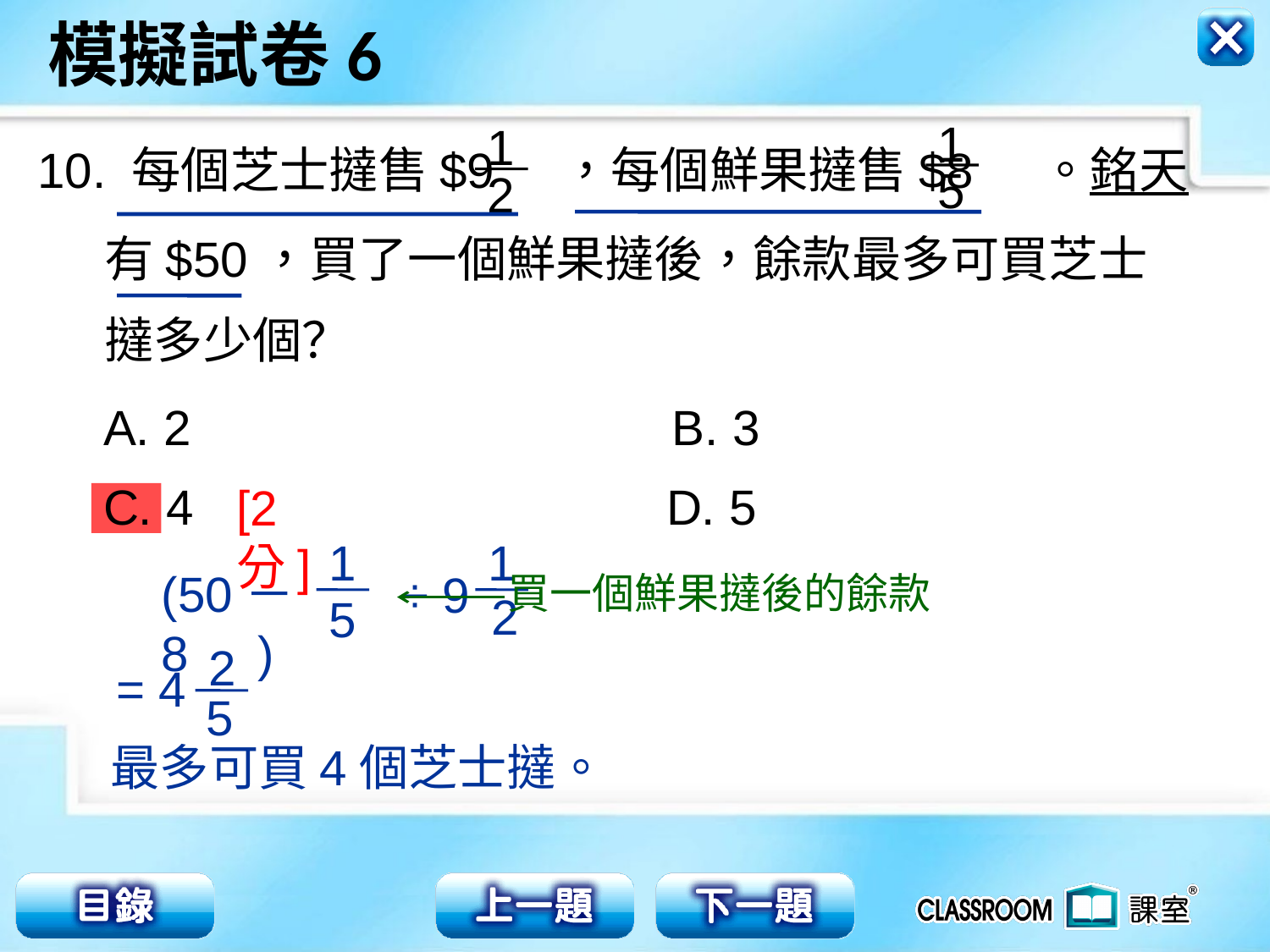

1
5

1
2

10. 每個芝士撻售$9    ，每個鮮果撻售$8    。銘天
     有$50，買了一個鮮果撻後，餘款最多可買芝士
     撻多少個？

A. 2                                   B. 3
C. 4                           	    D. 5
[2分]

1
(50－8     )
5

1
÷ 9
2

買一個鮮果撻後的餘款

2
= 4
5

最多可買4個芝士撻。